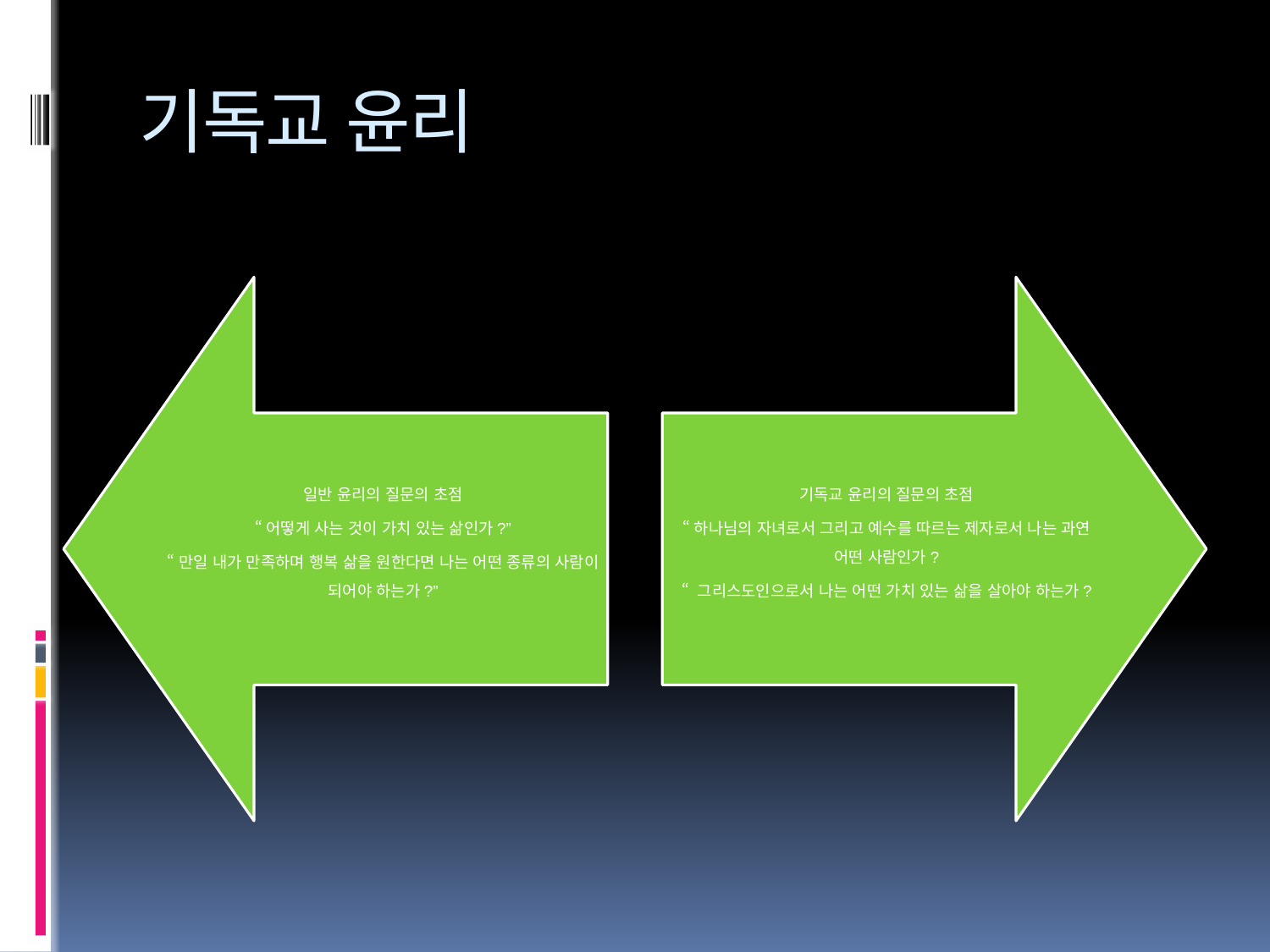

# 기독교 윤리
일반 윤리의 질문의 초점
“어떻게 사는 것이 가치 있는 삶인가?”
“만일 내가 만족하며 행복 삶을 원한다면 나는 어떤 종류의 사람이 되어야 하는가?”

기독교 윤리의 질문의 초점
“하나님의 자녀로서 그리고 예수를 따르는 제자로서 나는 과연 어떤 사람인가?
“ 그리스도인으로서 나는 어떤 가치 있는 삶을 살아야 하는가?